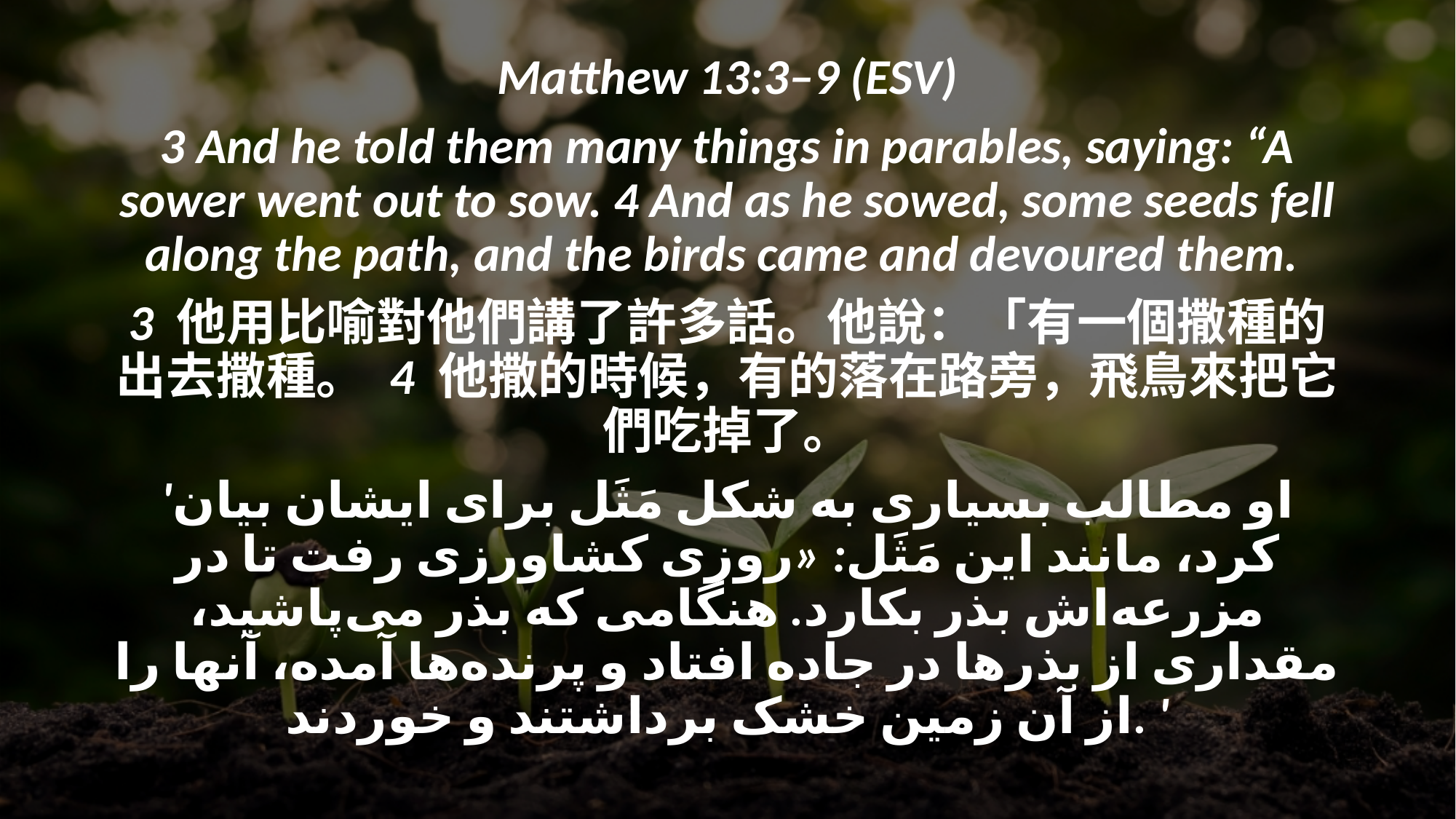

Matthew 13:3–9 (ESV)
3 And he told them many things in parables, saying: “A sower went out to sow. 4 And as he sowed, some seeds fell along the path, and the birds came and devoured them.
3 他用比喻對他們講了許多話。他說：「有一個撒種的出去撒種。 4 他撒的時候，有的落在路旁，飛鳥來把它們吃掉了。
'او مطالب بسیاری به شکل مَثَل برای ایشان بیان کرد، مانند این مَثَل: «روزی کشاورزی رفت تا در مزرعه‌اش بذر بکارد. هنگامی که بذر می‌پاشید، مقداری از بذرها در جاده افتاد و پرنده‌ها آمده، آنها را از آن زمین خشک برداشتند و خوردند. '